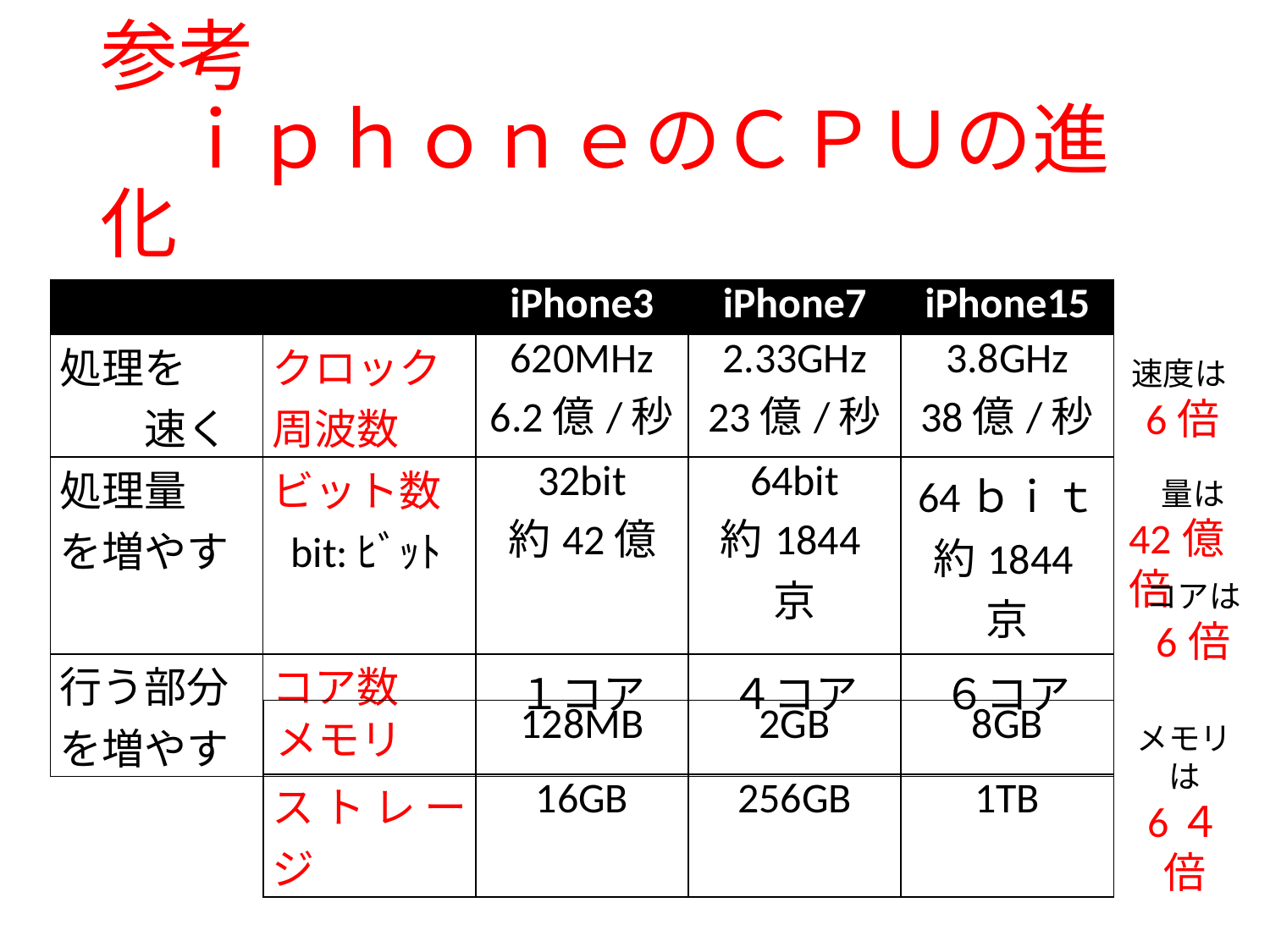

# 参考 　ｉｐｈｏｎｅのＣＰＵの進化
|  |  | iPhone3 | iPhone7 | iPhone15 |
| --- | --- | --- | --- | --- |
| 処理を 　　速く | クロック 周波数 | 620MHz 6.2億/秒 | 2.33GHz 23億/秒 | 3.8GHz 38億/秒 |
| 処理量 を増やす | ビット数 bit:ﾋﾞｯﾄ | 32bit 約42億 | 64bit 約1844京 | 64ｂｉｔ 約1844京 |
| 行う部分 を増やす | コア数 | １コア | ４コア | ６コア |
速度は6倍
量は
42億倍
コアは
6倍
| メモリ | 128MB | 2GB | 8GB |
| --- | --- | --- | --- |
| ストレージ | 16GB | 256GB | 1TB |
メモリは
6４倍